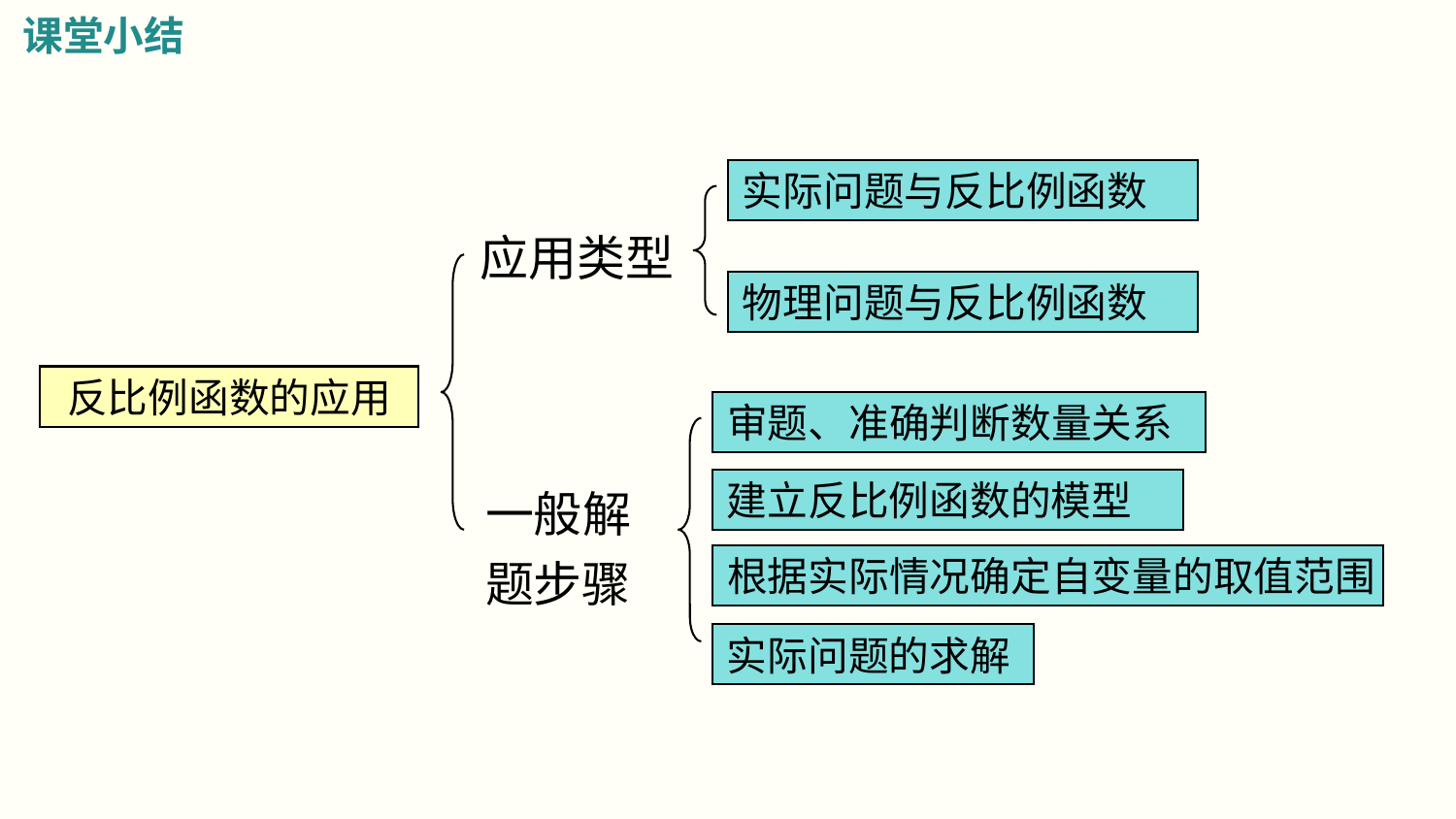

课堂小结
实际问题与反比例函数

应用类型

物理问题与反比例函数
反比例函数的应用
审题、准确判断数量关系

一般解题步骤
建立反比例函数的模型
根据实际情况确定自变量的取值范围
实际问题的求解